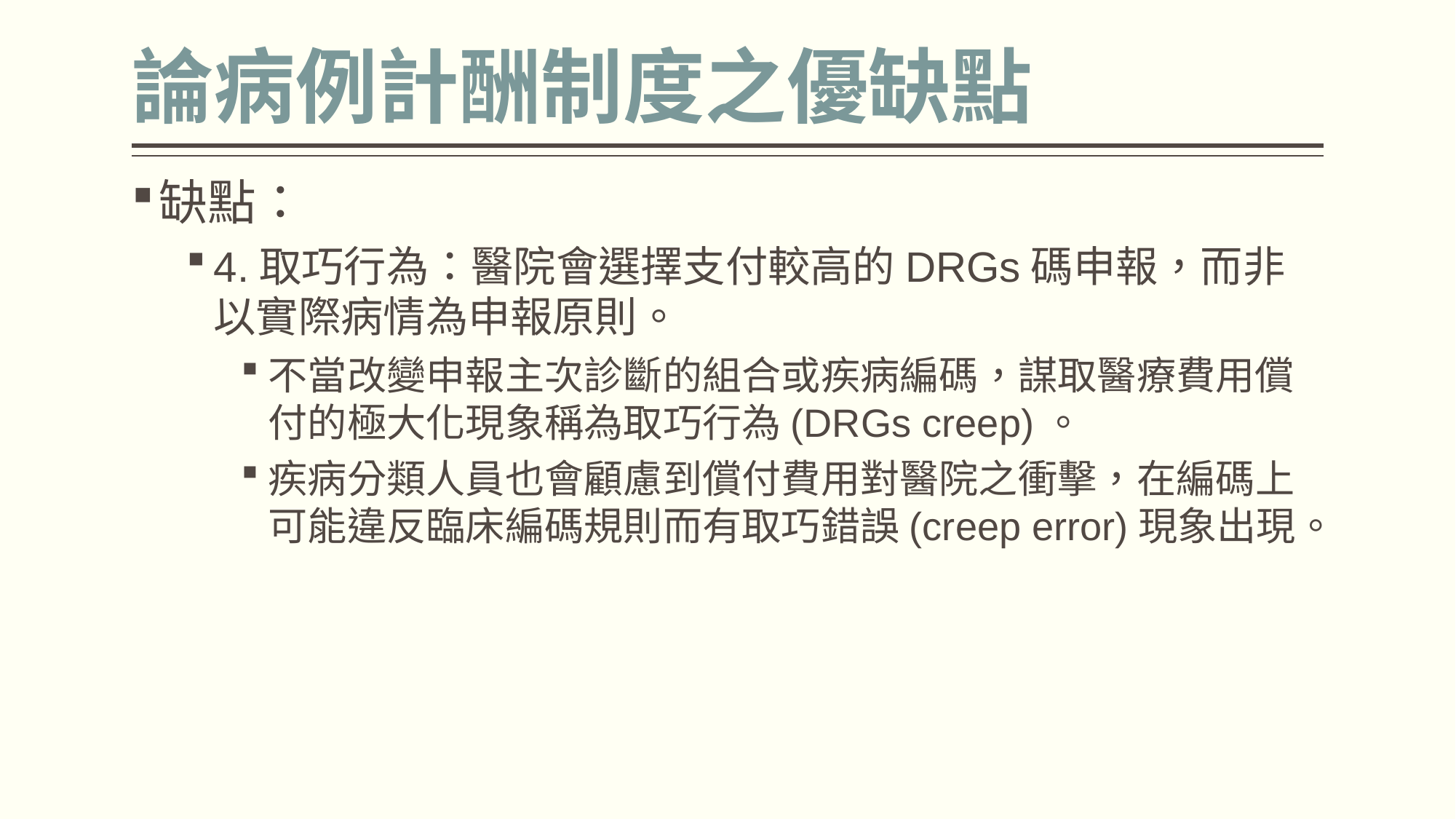

# 論病例計酬制度之優缺點
缺點：
4.取巧行為：醫院會選擇支付較高的DRGs碼申報，而非以實際病情為申報原則。
不當改變申報主次診斷的組合或疾病編碼，謀取醫療費用償付的極大化現象稱為取巧行為(DRGs creep)。
疾病分類人員也會顧慮到償付費用對醫院之衝擊，在編碼上可能違反臨床編碼規則而有取巧錯誤(creep error)現象出現。